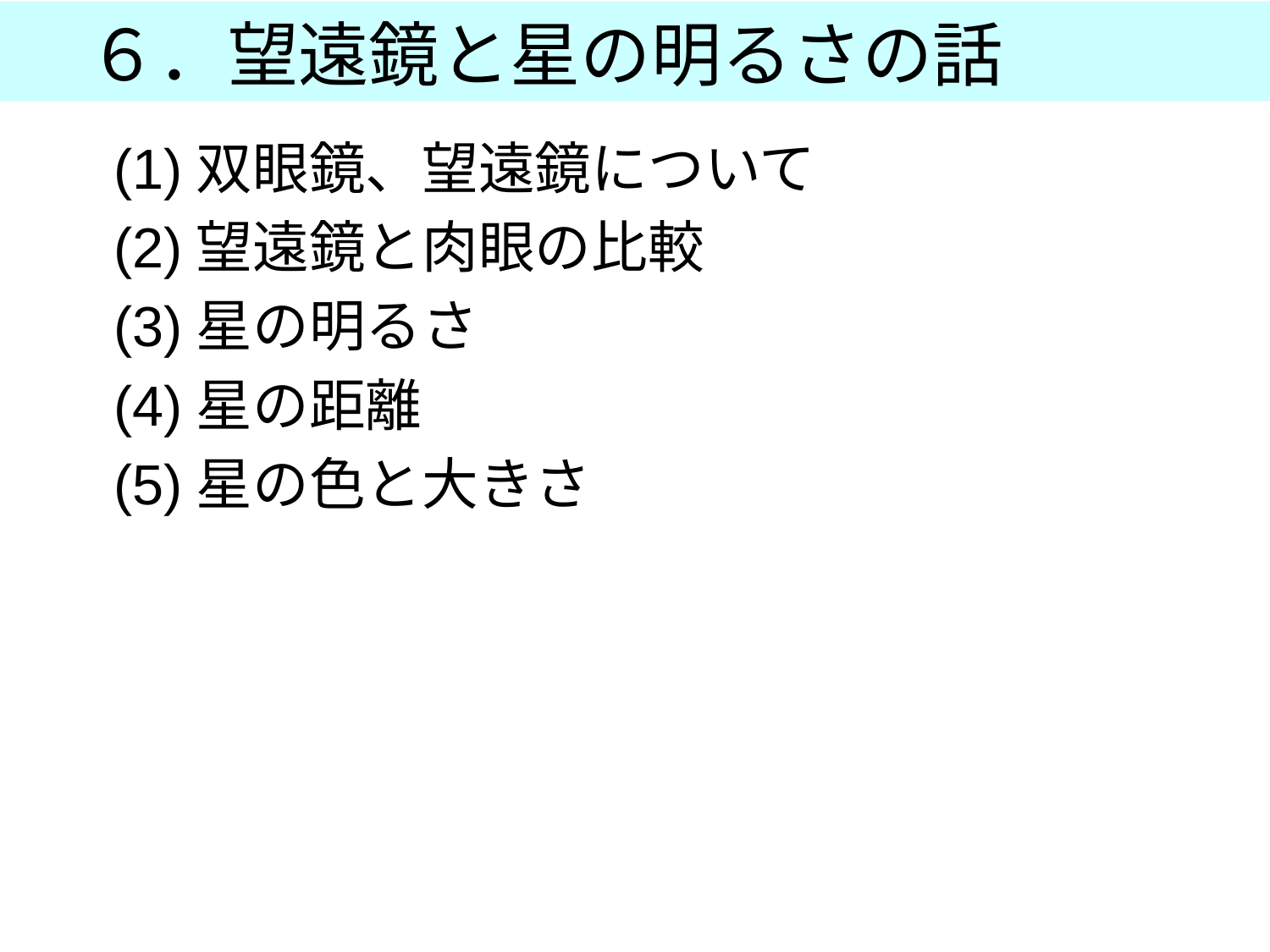

# ６．望遠鏡と星の明るさの話
(1)双眼鏡、望遠鏡について
(2)望遠鏡と肉眼の比較
(3)星の明るさ
(4)星の距離
(5)星の色と大きさ